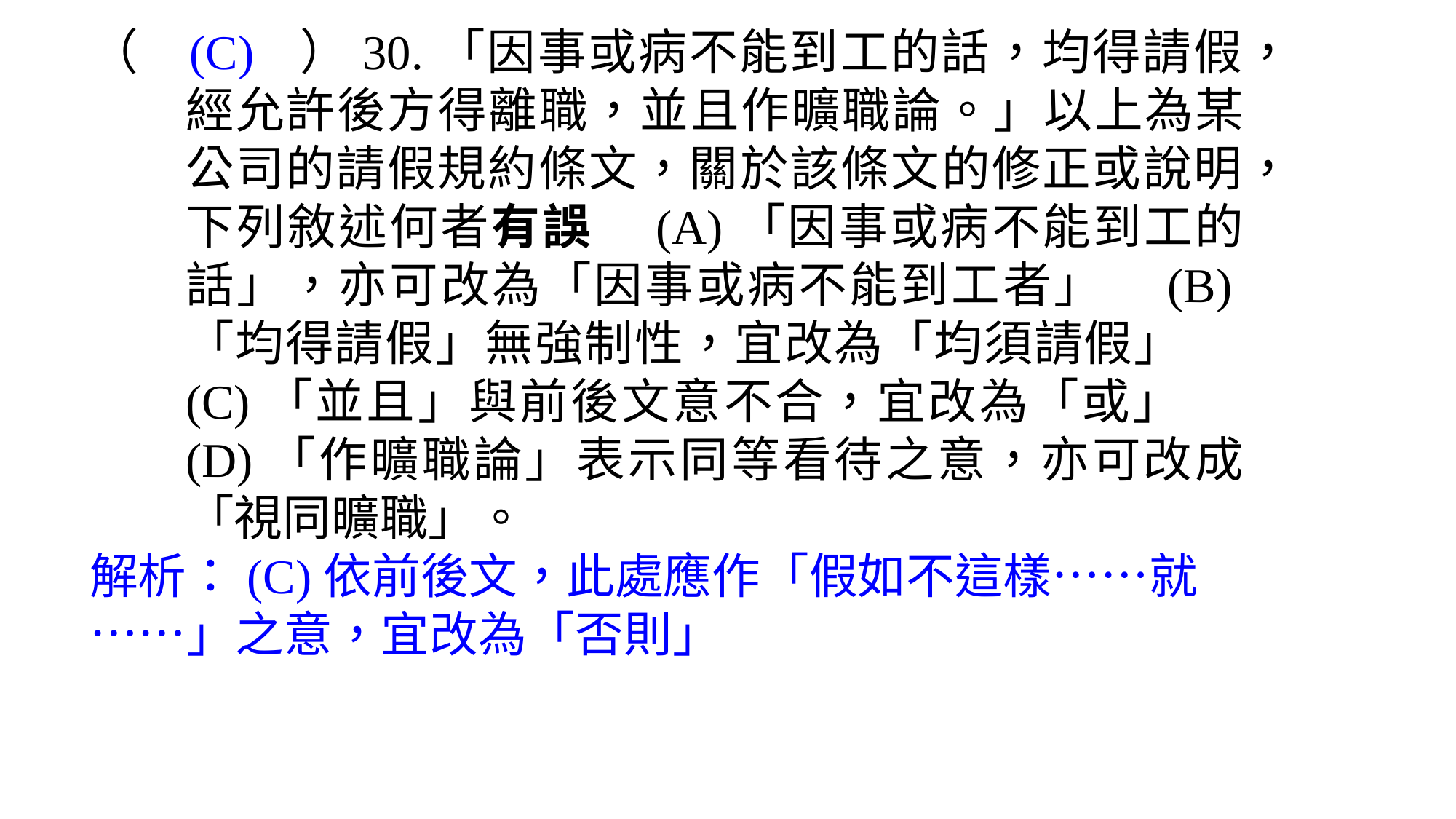

（	(C)	）30.「因事或病不能到工的話，均得請假，經允許後方得離職，並且作曠職論。」以上為某公司的請假規約條文，關於該條文的修正或說明，下列敘述何者有誤　(A)「因事或病不能到工的話」，亦可改為「因事或病不能到工者」　(B)「均得請假」無強制性，宜改為「均須請假」　(C)「並且」與前後文意不合，宜改為「或」　(D)「作曠職論」表示同等看待之意，亦可改成「視同曠職」。
解析：(C)依前後文，此處應作「假如不這樣……就……」之意，宜改為「否則」